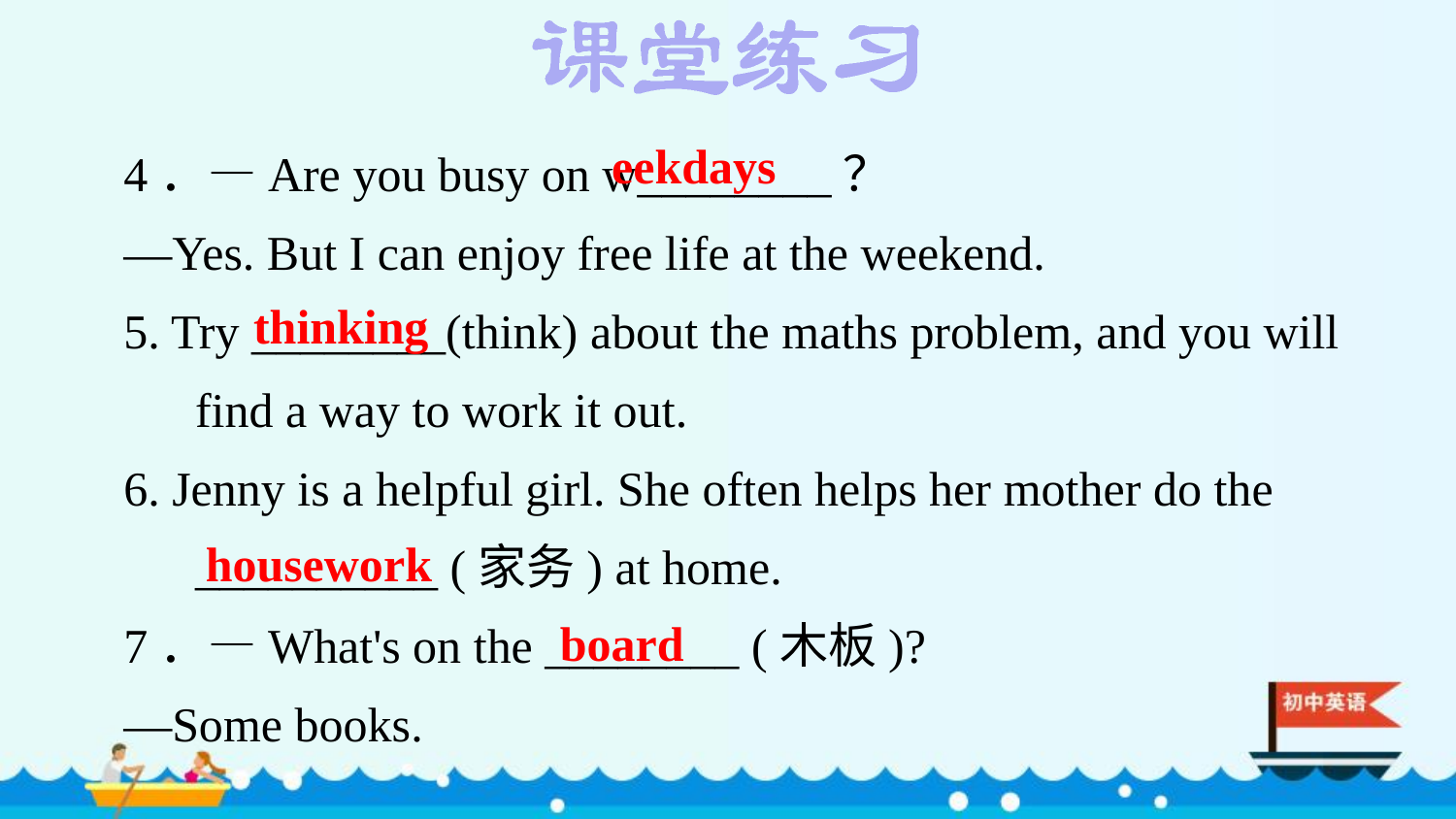

4．—Are you busy on w________？
—Yes. But I can enjoy free life at the weekend.
5. Try ________(think) about the maths problem, and you will find a way to work it out.
6. Jenny is a helpful girl. She often helps her mother do the __________ (家务) at home.
7．—What's on the ________ (木板)?
—Some books.
eekdays
thinking
housework
board